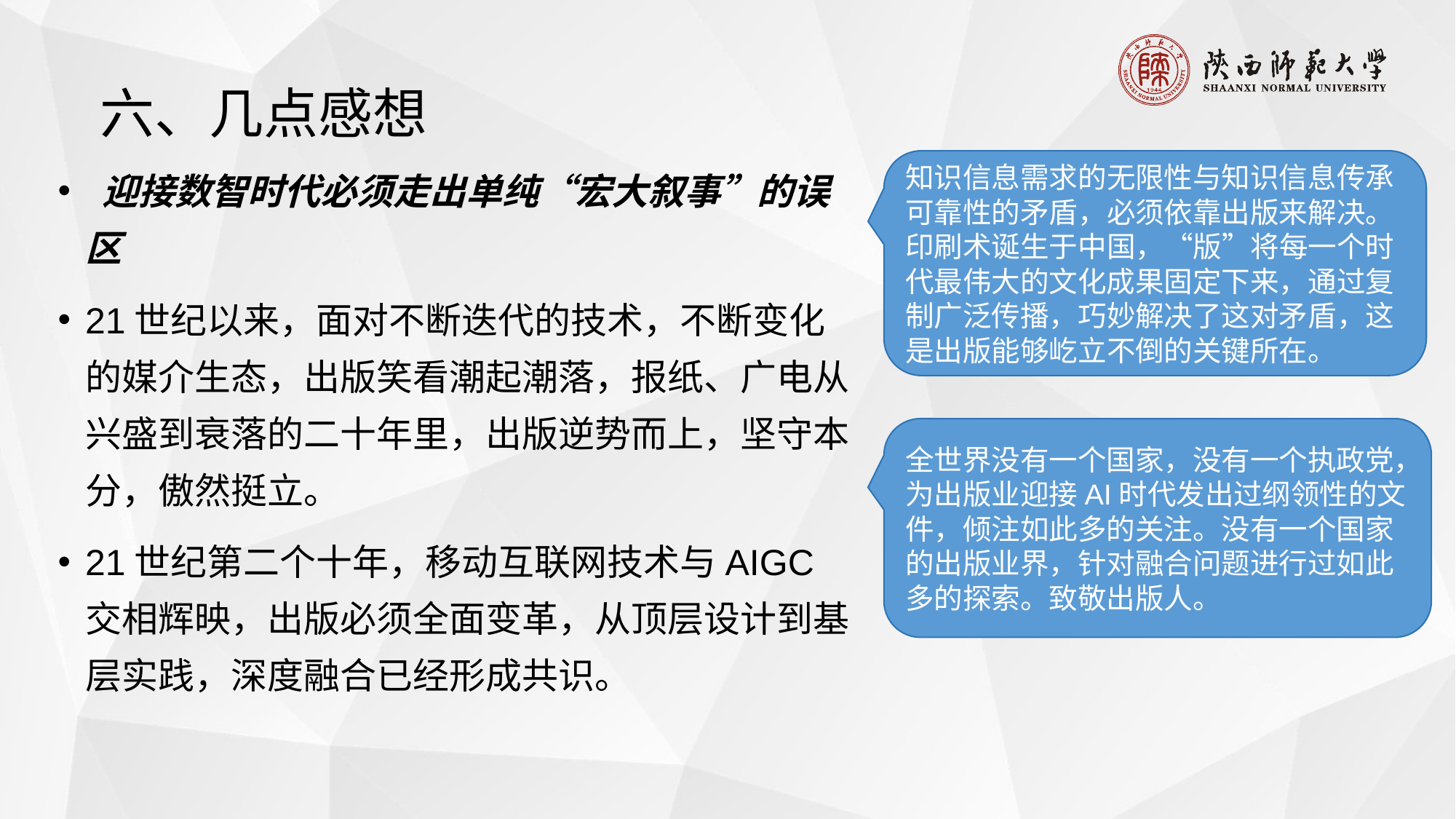

# 六、几点感想
知识信息需求的无限性与知识信息传承可靠性的矛盾，必须依靠出版来解决。印刷术诞生于中国，“版”将每一个时代最伟大的文化成果固定下来，通过复制广泛传播，巧妙解决了这对矛盾，这是出版能够屹立不倒的关键所在。
 迎接数智时代必须走出单纯“宏大叙事”的误区
21世纪以来，面对不断迭代的技术，不断变化的媒介生态，出版笑看潮起潮落，报纸、广电从兴盛到衰落的二十年里，出版逆势而上，坚守本分，傲然挺立。
21世纪第二个十年，移动互联网技术与AIGC交相辉映，出版必须全面变革，从顶层设计到基层实践，深度融合已经形成共识。

全世界没有一个国家，没有一个执政党，为出版业迎接AI时代发出过纲领性的文件，倾注如此多的关注。没有一个国家的出版业界，针对融合问题进行过如此多的探索。致敬出版人。